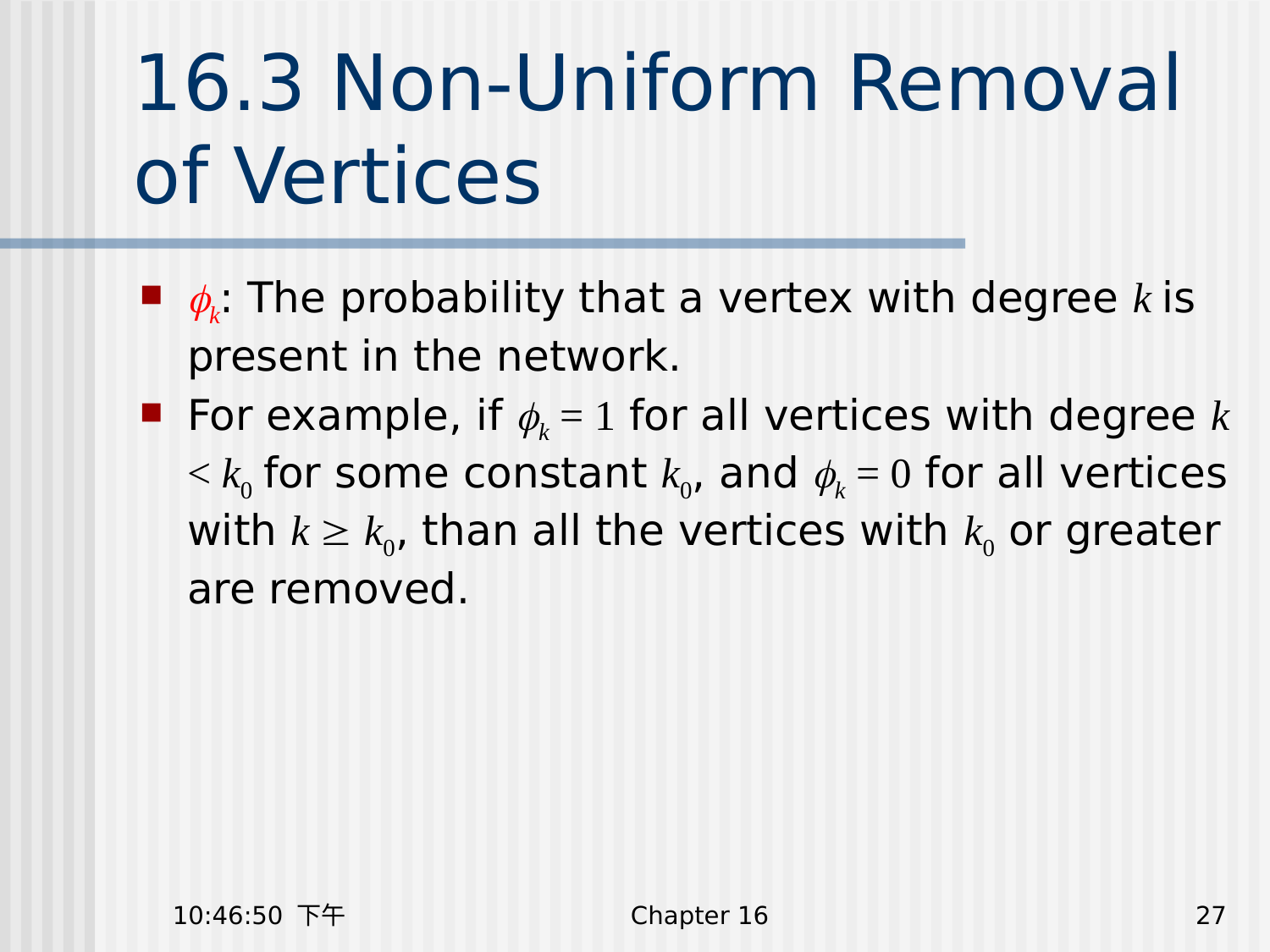

# 16.3 Non-Uniform Removal of Vertices
φk: The probability that a vertex with degree k is present in the network.
For example, if φk = 1 for all vertices with degree k < k0 for some constant k0, and φk = 0 for all vertices with k ≥ k0, than all the vertices with k0 or greater are removed.
10:46:50 下午
Chapter 16
27